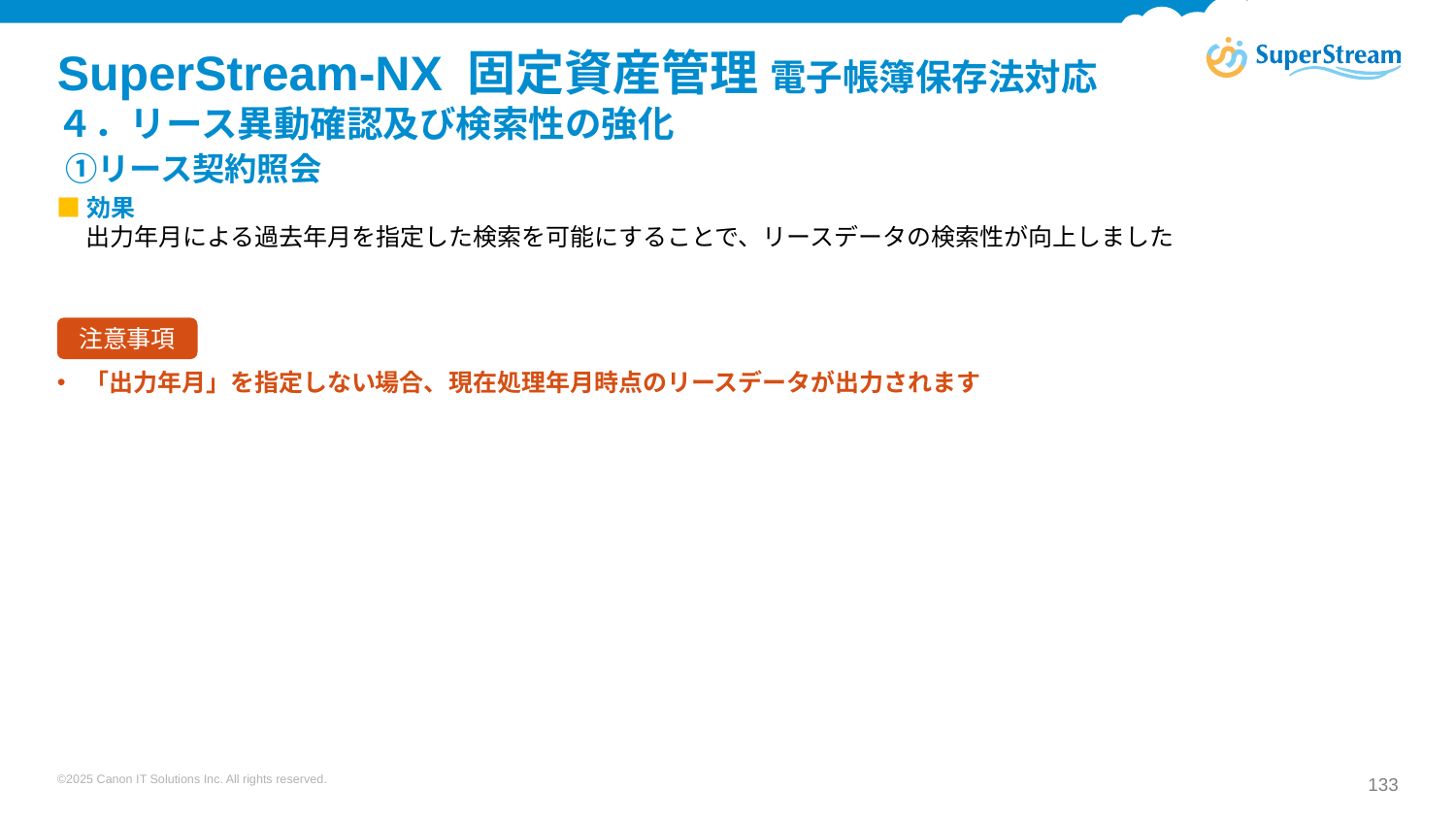

# SuperStream-NX 固定資産管理 電子帳簿保存法対応 ４．リース異動確認及び検索性の強化 ①リース契約照会
■効果
出力年月による過去年月を指定した検索を可能にすることで、リースデータの検索性が向上しました

「出力年月」を指定しない場合、現在処理年月時点のリースデータが出力されます

注意事項
©2025 Canon IT Solutions Inc. All rights reserved.
133